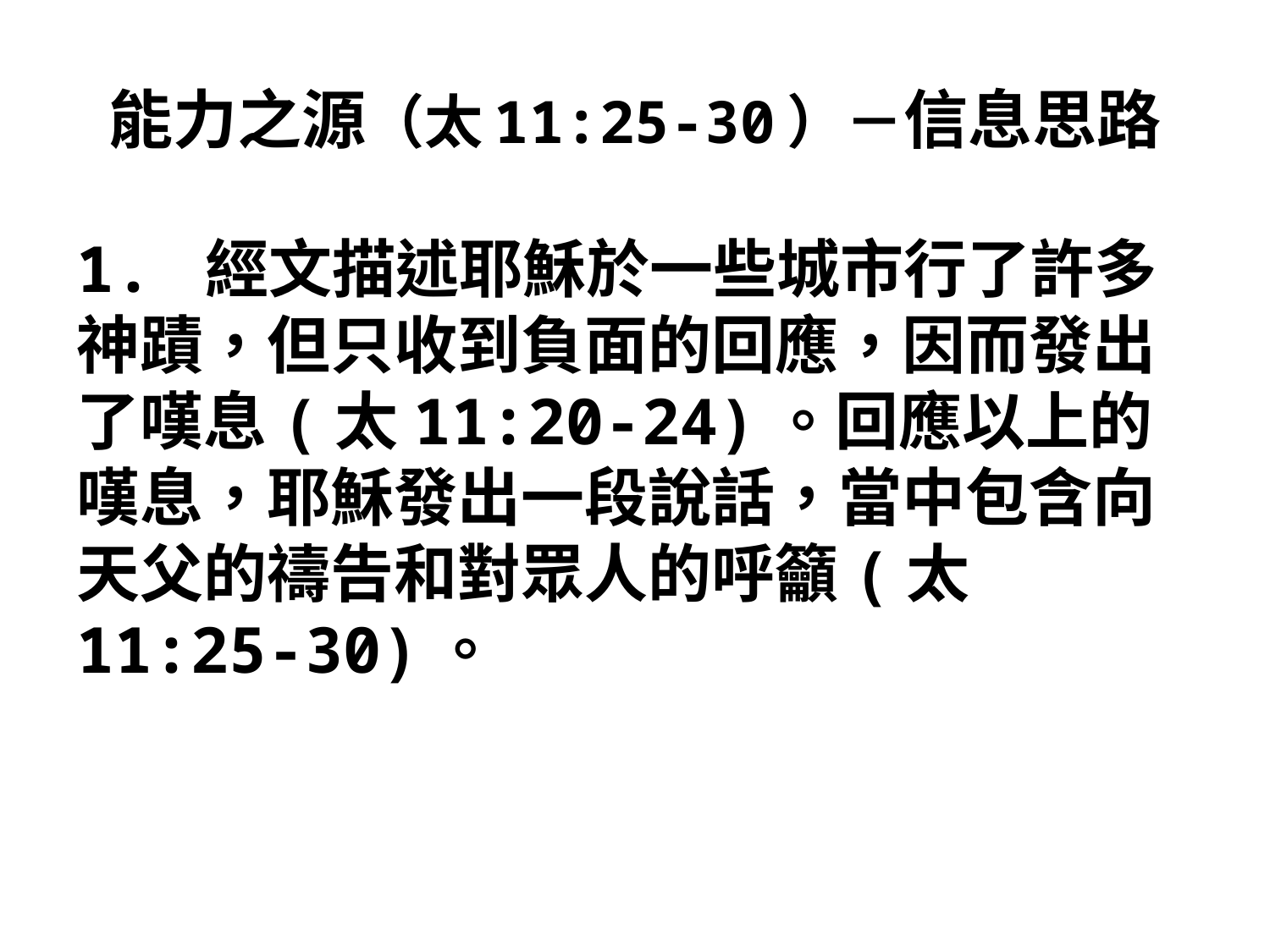

# 能力之源（太11:25-30）－信息思路
1. 經文描述耶穌於一些城市行了許多神蹟，但只收到負面的回應，因而發出了嘆息(太11:20-24)。回應以上的嘆息，耶穌發出一段說話，當中包含向天父的禱告和對眾人的呼籲(太11:25-30)。